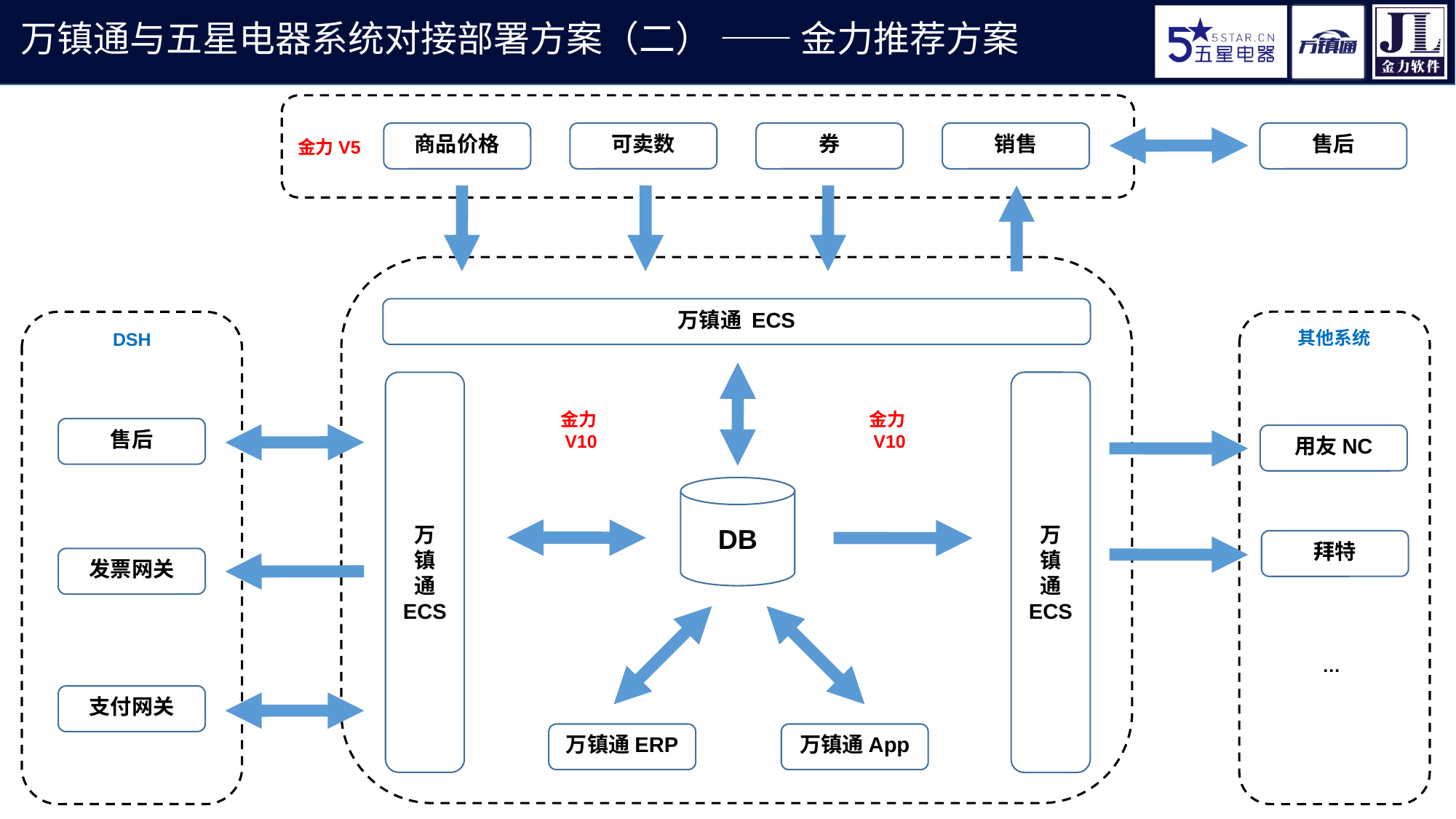

万镇通与五星电器系统对接部署方案（二） —— 金力推荐方案
金力V5
商品价格

可卖数
券
销售
售后

万镇通 ECS
DSH
其他系统
万
镇
通
ECS
万
镇
通
ECS
金力V10
金力V10
售后
用友NC
DB
拜特
发票网关
…
支付网关
万镇通ERP
万镇通App